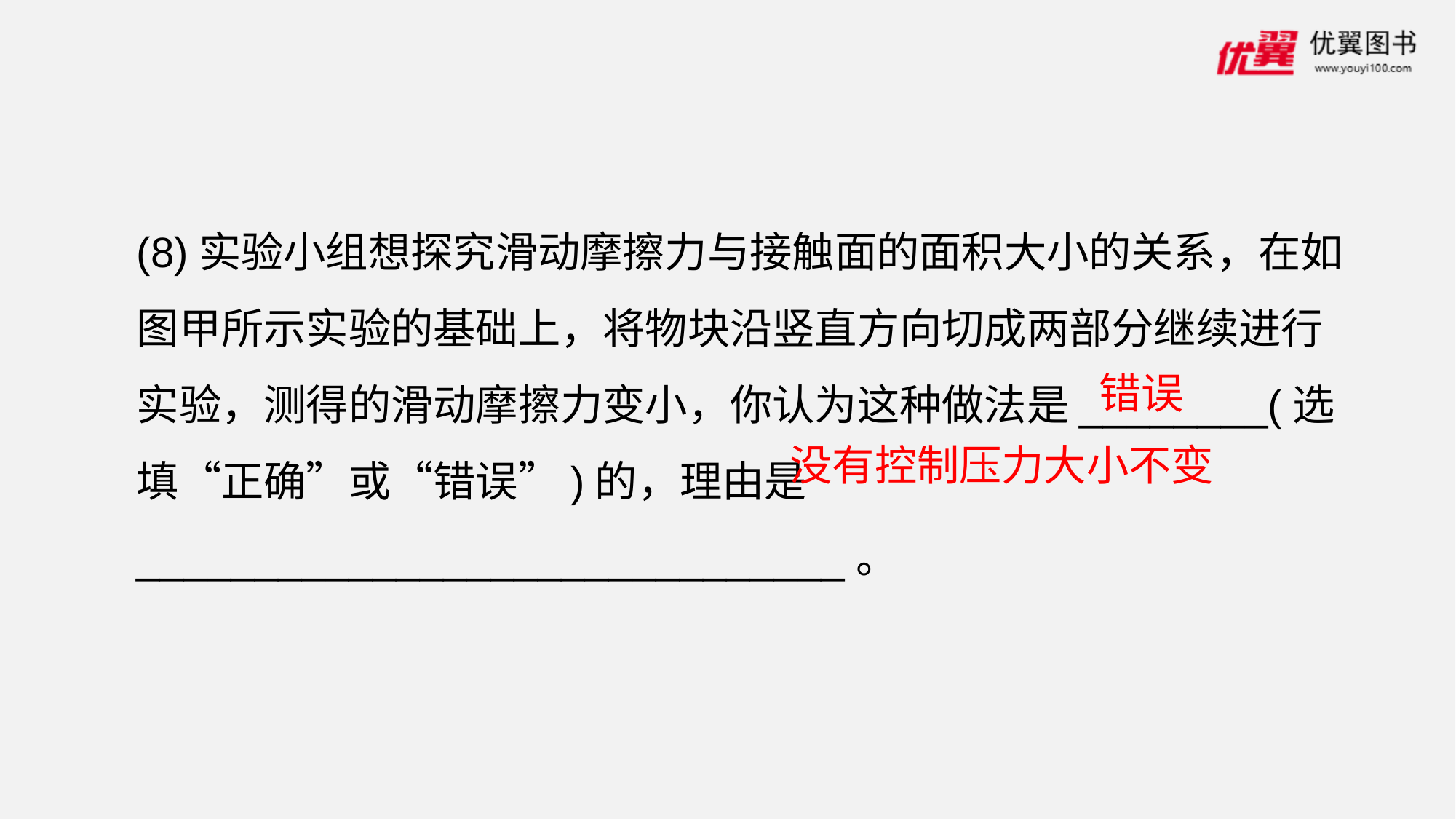

(8)实验小组想探究滑动摩擦力与接触面的面积大小的关系，在如图甲所示实验的基础上，将物块沿竖直方向切成两部分继续进行实验，测得的滑动摩擦力变小，你认为这种做法是________(选填“正确”或“错误”)的，理由是______________________________。

错误

没有控制压力大小不变